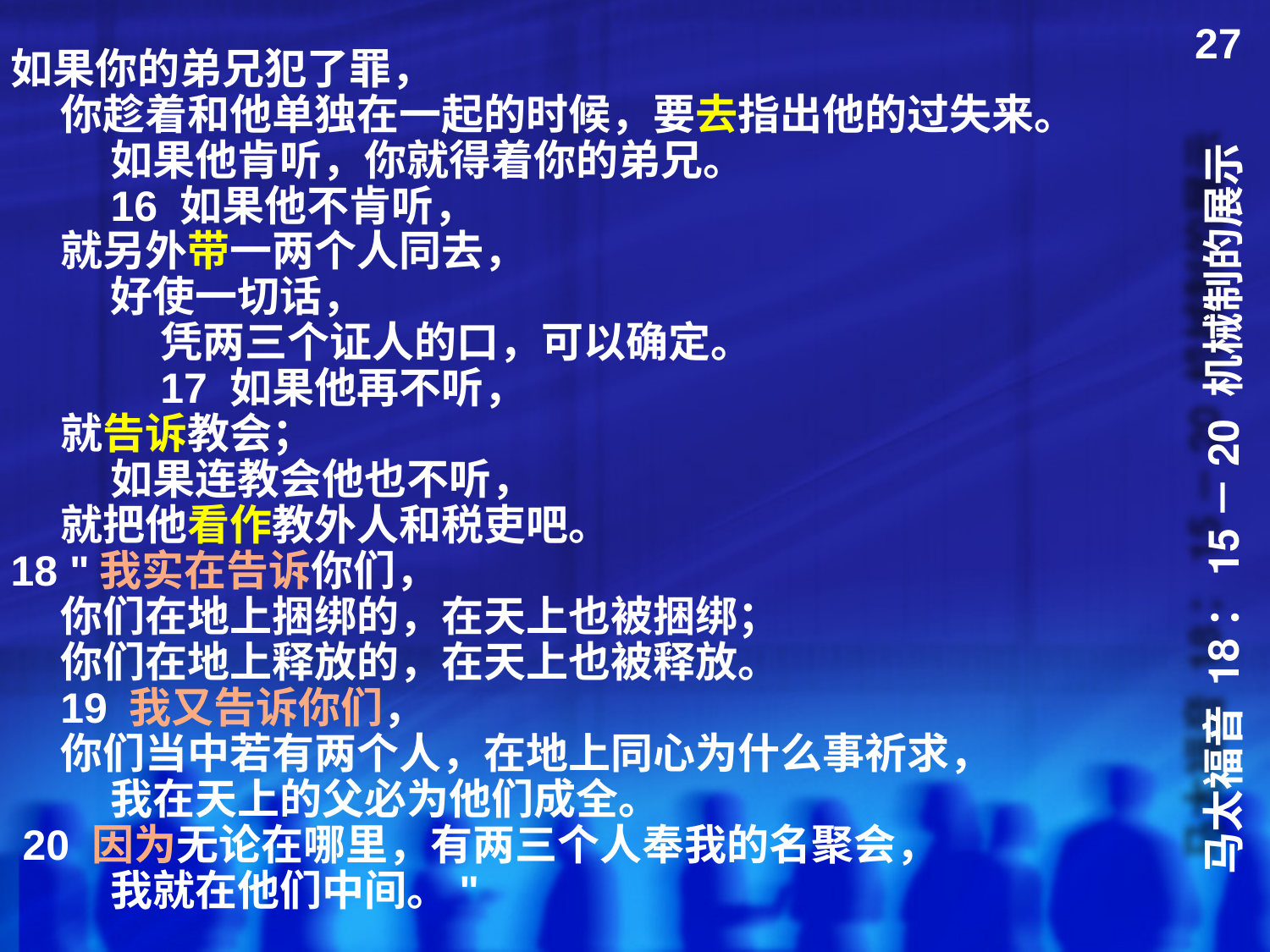

如果你的弟兄犯了罪，
	你趁着和他单独在一起的时候，要去指出他的过失来。
		如果他肯听，你就得着你的弟兄。
 		16 如果他不肯听，
	就另外带一两个人同去，
		好使一切话，
			凭两三个证人的口，可以确定。
 			17 如果他再不听，
	就告诉教会；
		如果连教会他也不听，
	就把他看作教外人和税吏吧。
18 "我实在告诉你们，
	你们在地上捆绑的，在天上也被捆绑；
	你们在地上释放的，在天上也被释放。
 	19 我又告诉你们，
	你们当中若有两个人，在地上同心为什么事祈求，
		我在天上的父必为他们成全。
 20 因为无论在哪里，有两三个人奉我的名聚会，
		我就在他们中间。"
27
# 马太福音 18：15－20 机械制的展示